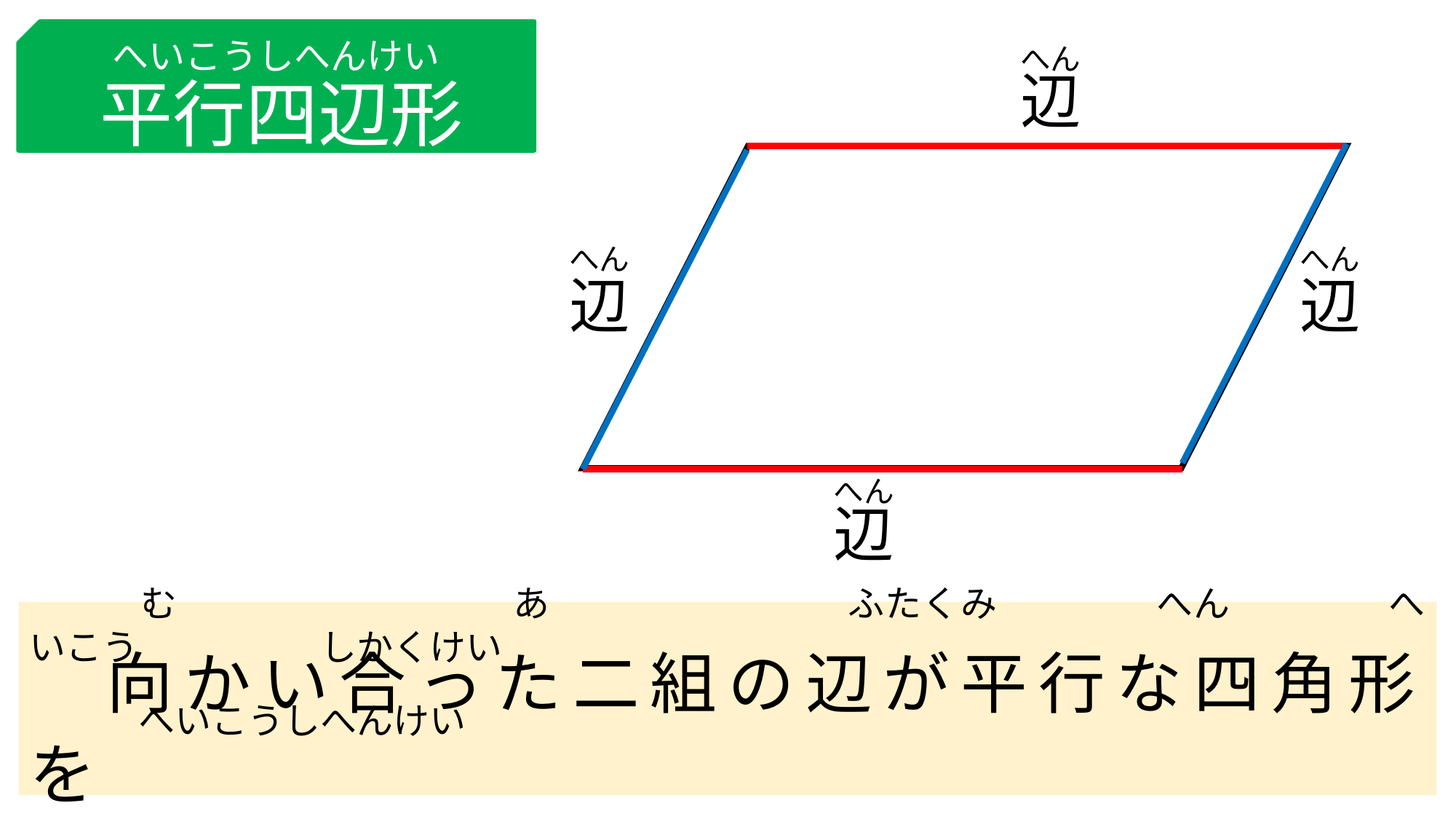

平行四辺形
へいこうしへんけい
へん
辺

へん
へん
辺
辺
へん
辺

　向かい合った二組の辺が平行な四角形を
「平行四辺形」といいます。
　　　む　　　　　　　　　あ　　　　　　　　ふたくみ　　　　 へん　　　　 へいこう　　　　　しかくけい
　　　へいこうしへんけい